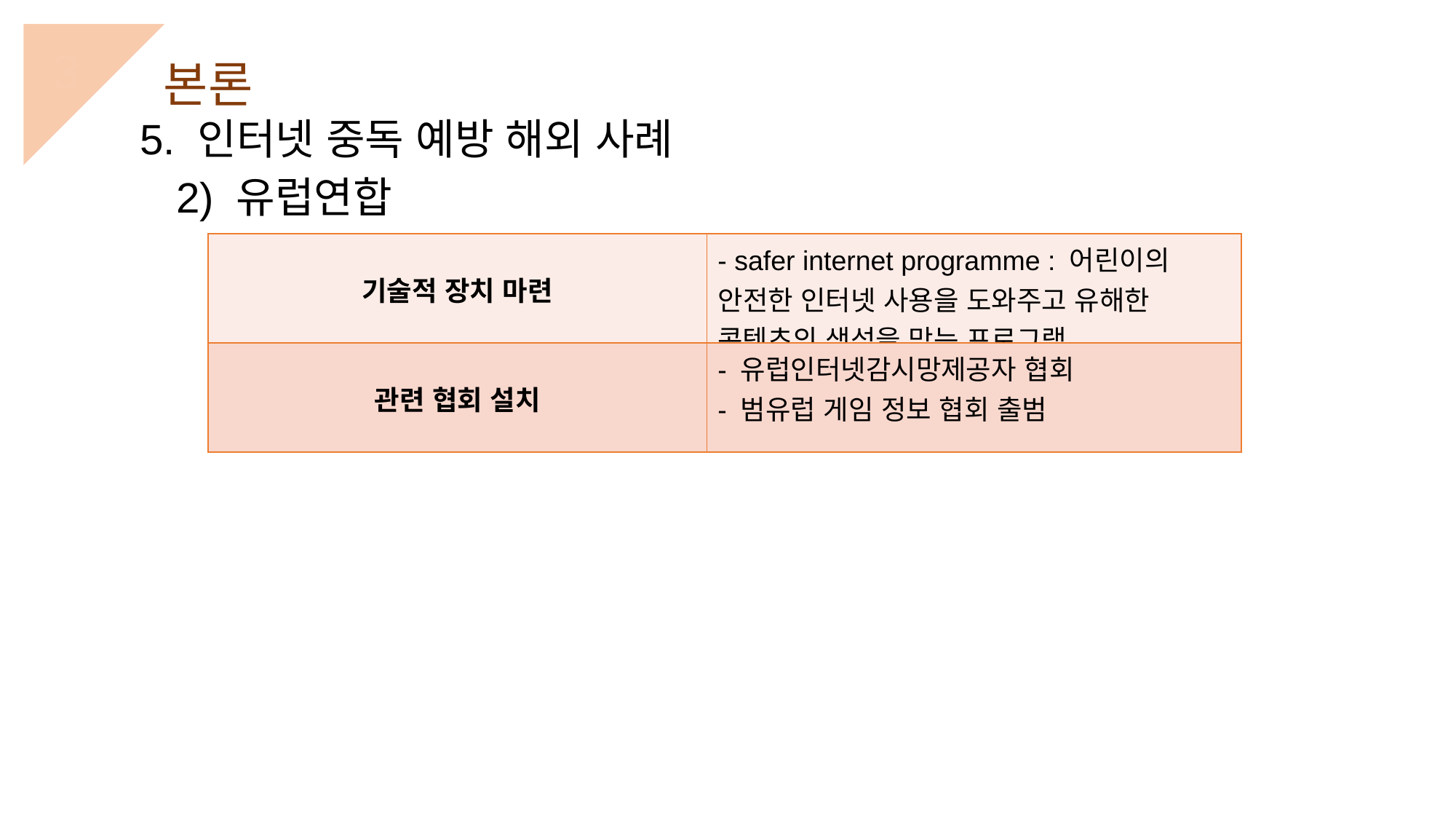

3
본론
5. 인터넷 중독 예방 해외 사례
2) 유럽연합
| 기술적 장치 마련 | - safer internet programme : 어린이의 안전한 인터넷 사용을 도와주고 유해한 콘텐츠의 생성을 막는 프로그램 |
| --- | --- |
| 관련 협회 설치 | - 유럽인터넷감시망제공자 협회 - 범유럽 게임 정보 협회 출범 |

충동조절장애